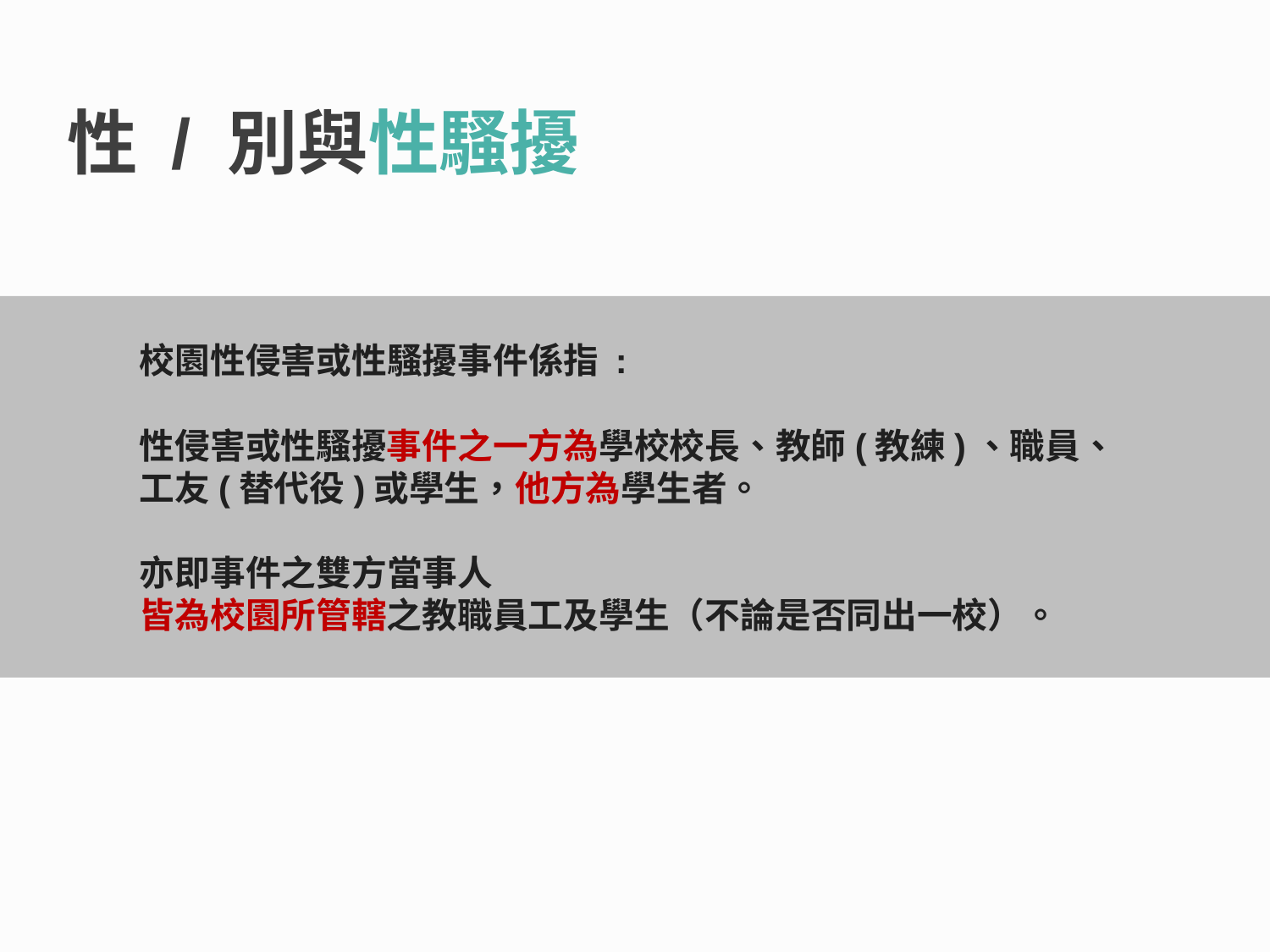

# 性 / 別與性騷擾
	校園性侵害或性騷擾事件係指 :

	性侵害或性騷擾事件之一方為學校校長、教師(教練)、職員、
	工友(替代役)或學生，他方為學生者。

	亦即事件之雙方當事人
	皆為校園所管轄之教職員工及學生（不論是否同出一校）。